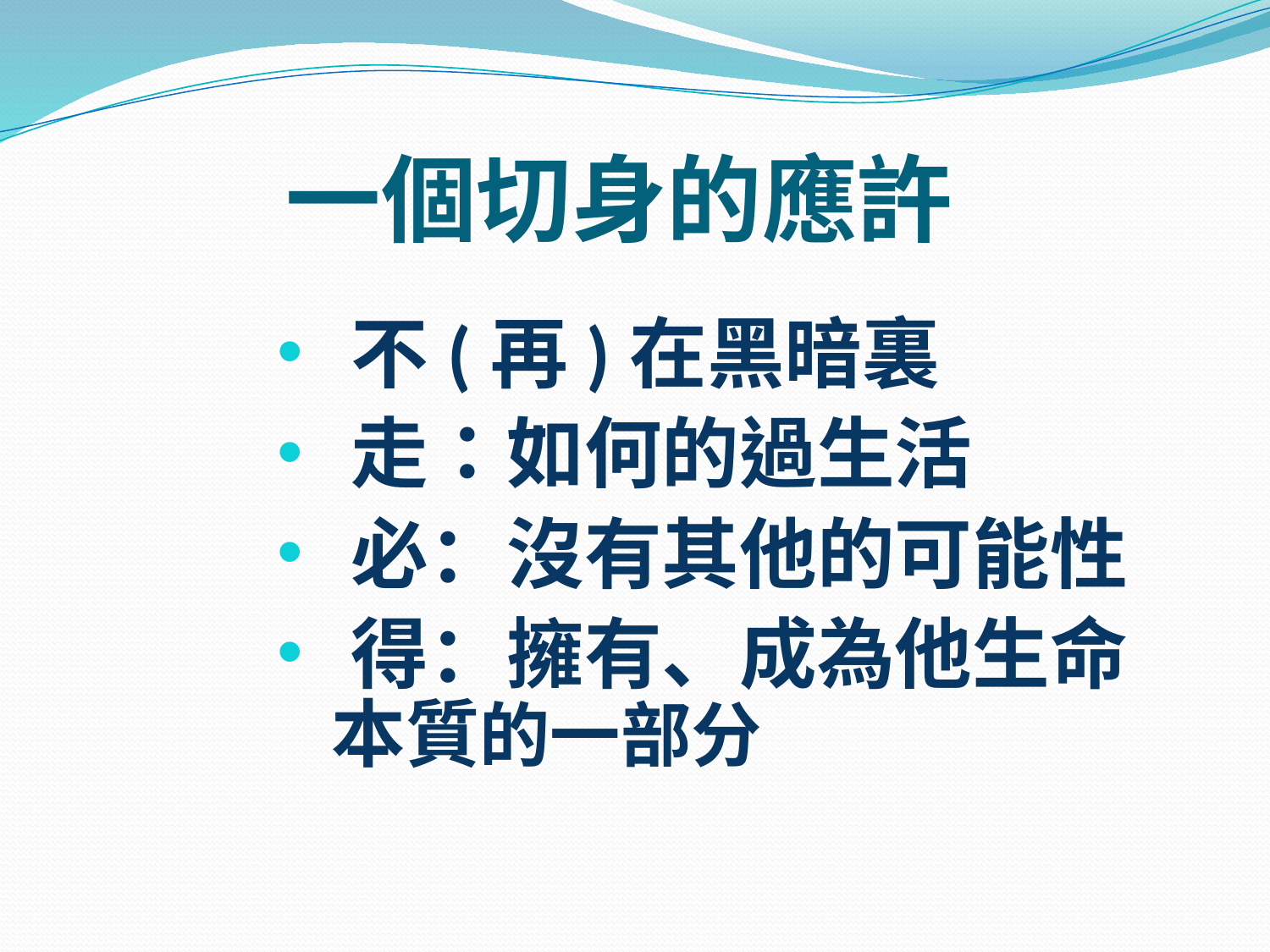

# 一個切身的應許
 不(再)在黑暗裏
 走：如何的過生活
 必：沒有其他的可能性
 得：擁有、成為他生命
本質的一部分